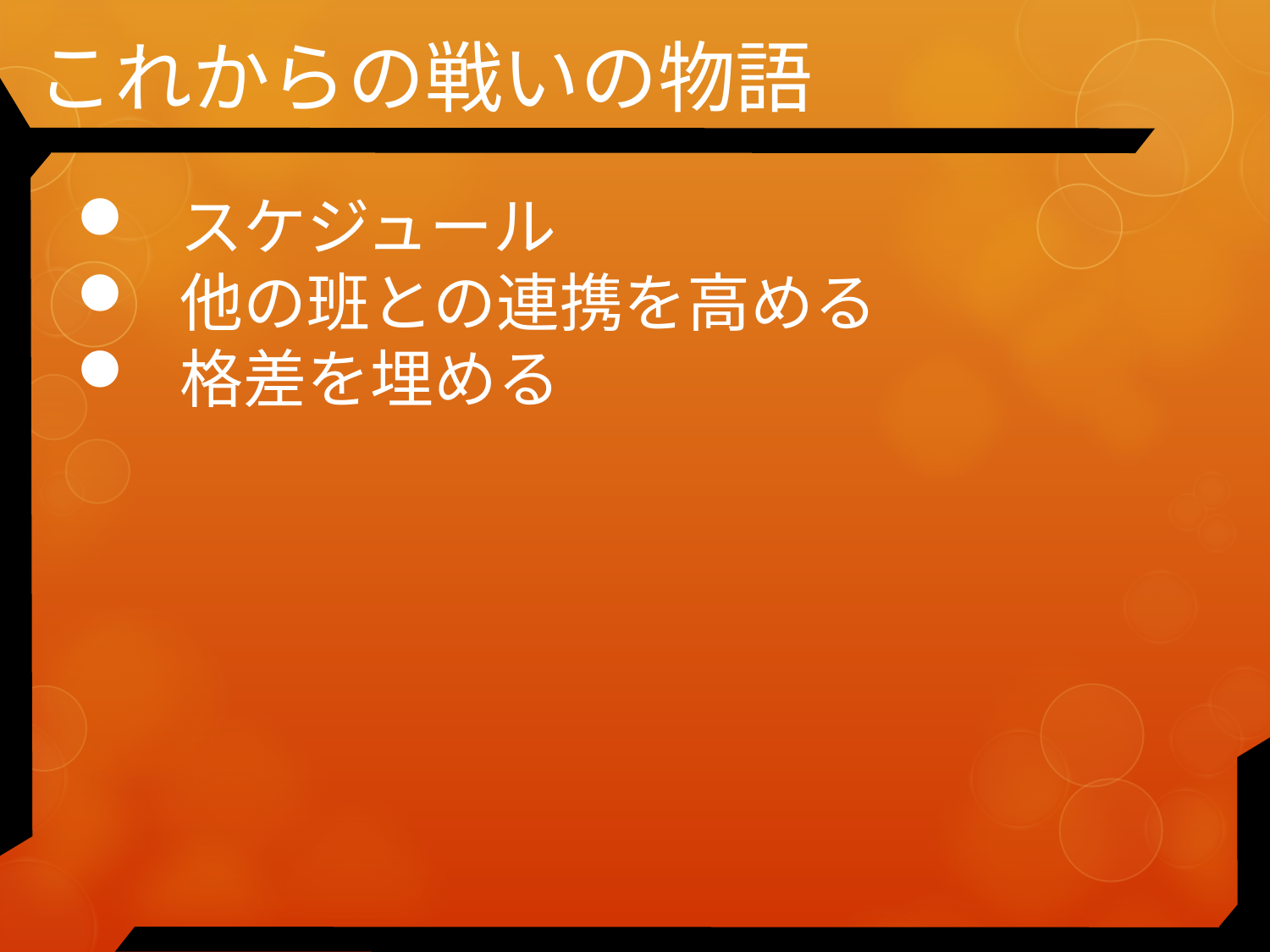

# これからの戦いの物語
スケジュール
他の班との連携を高める
格差を埋める